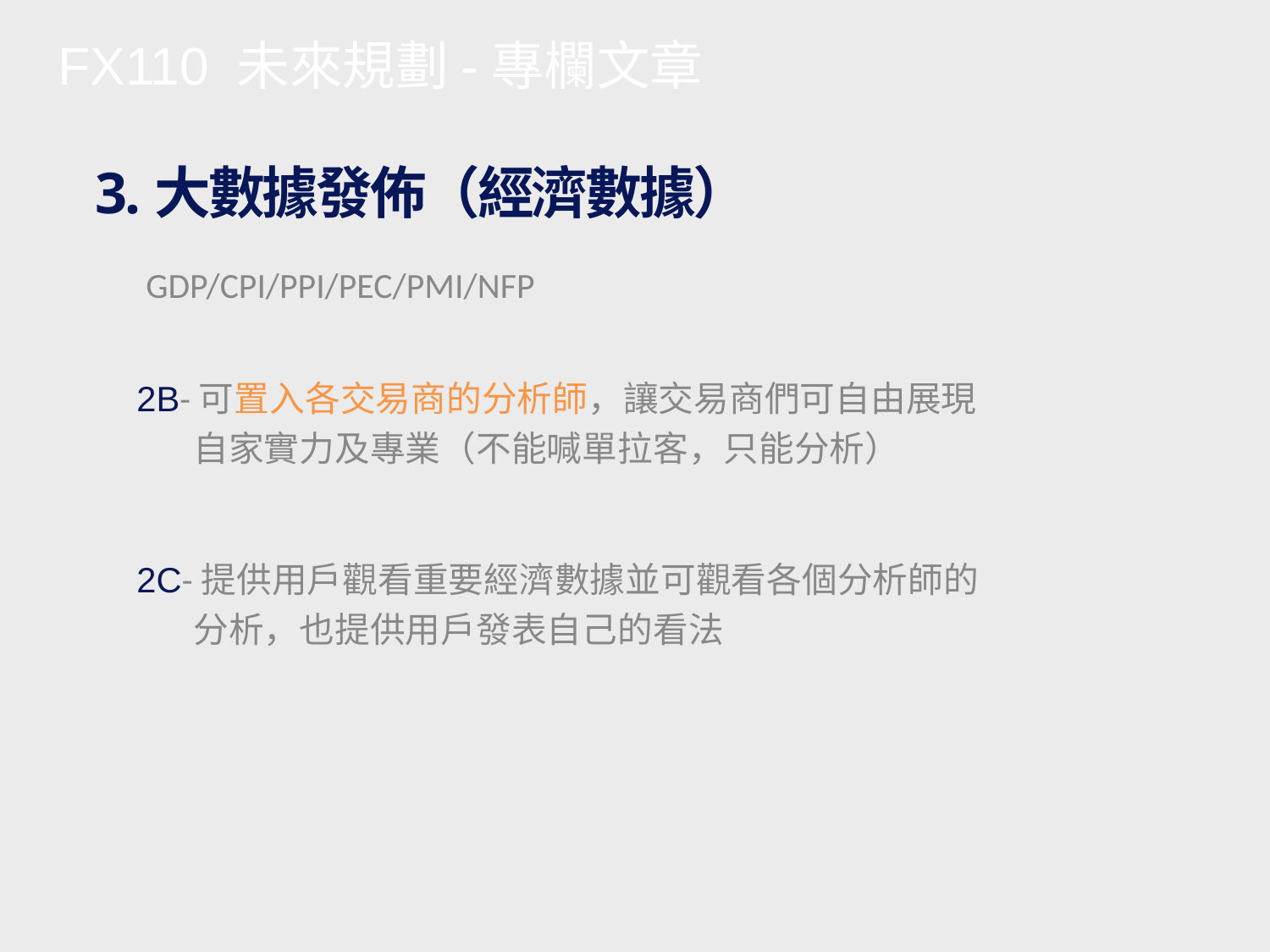

FX110 未來規劃-專欄文章
3.大數據發佈（經濟數據）
GDP/CPI/PPI/PEC/PMI/NFP
2B-可置入各交易商的分析師，讓交易商們可自由展現
      自家實力及專業（不能喊單拉客，只能分析）
2C-提供用戶觀看重要經濟數據並可觀看各個分析師的
      分析，也提供用戶發表自己的看法